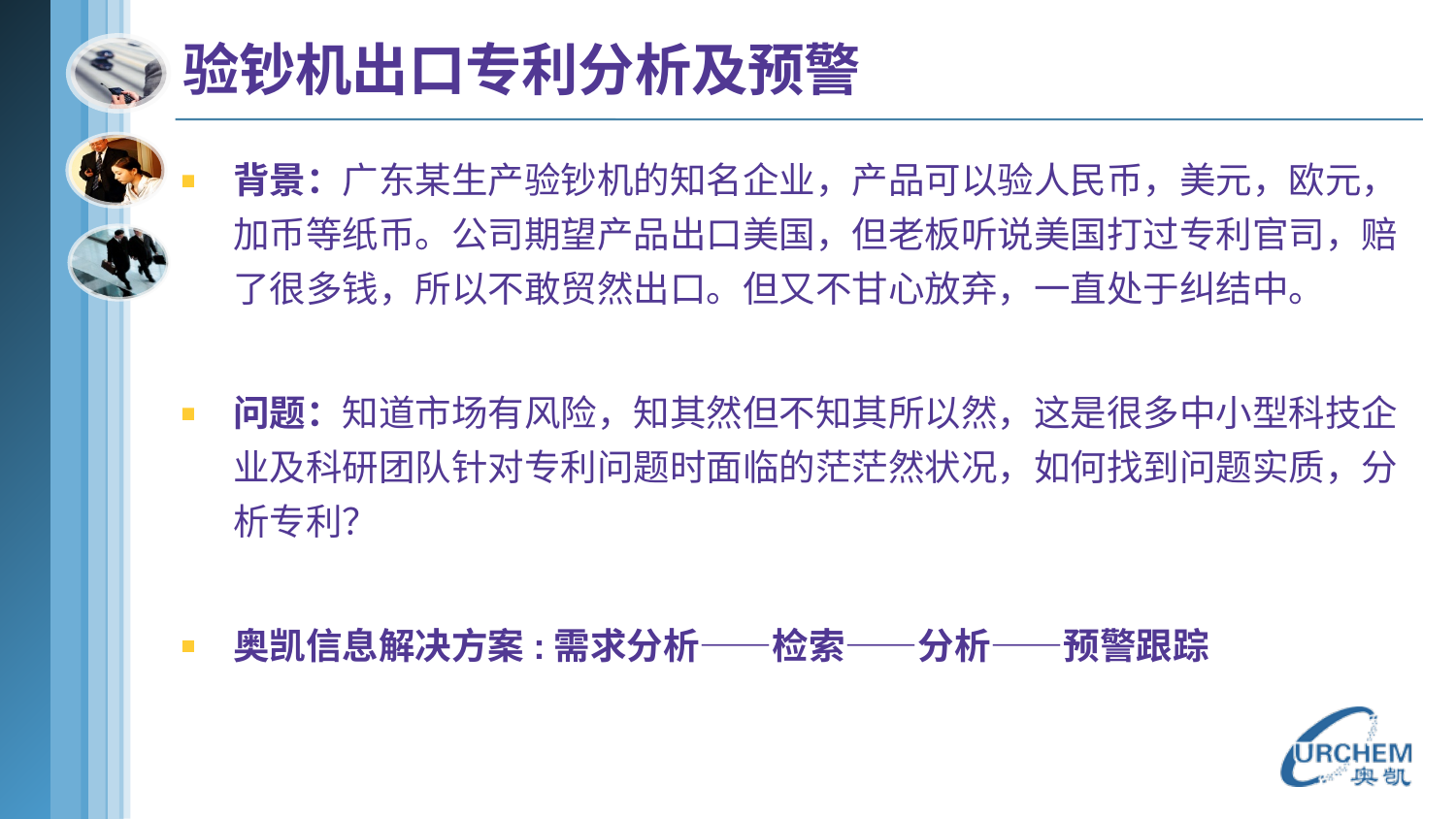

# 验钞机出口专利分析及预警
背景：广东某生产验钞机的知名企业，产品可以验人民币，美元，欧元，加币等纸币。公司期望产品出口美国，但老板听说美国打过专利官司，赔了很多钱，所以不敢贸然出口。但又不甘心放弃，一直处于纠结中。

问题：知道市场有风险，知其然但不知其所以然，这是很多中小型科技企业及科研团队针对专利问题时面临的茫茫然状况，如何找到问题实质，分析专利？

奥凯信息解决方案:需求分析——检索——分析——预警跟踪